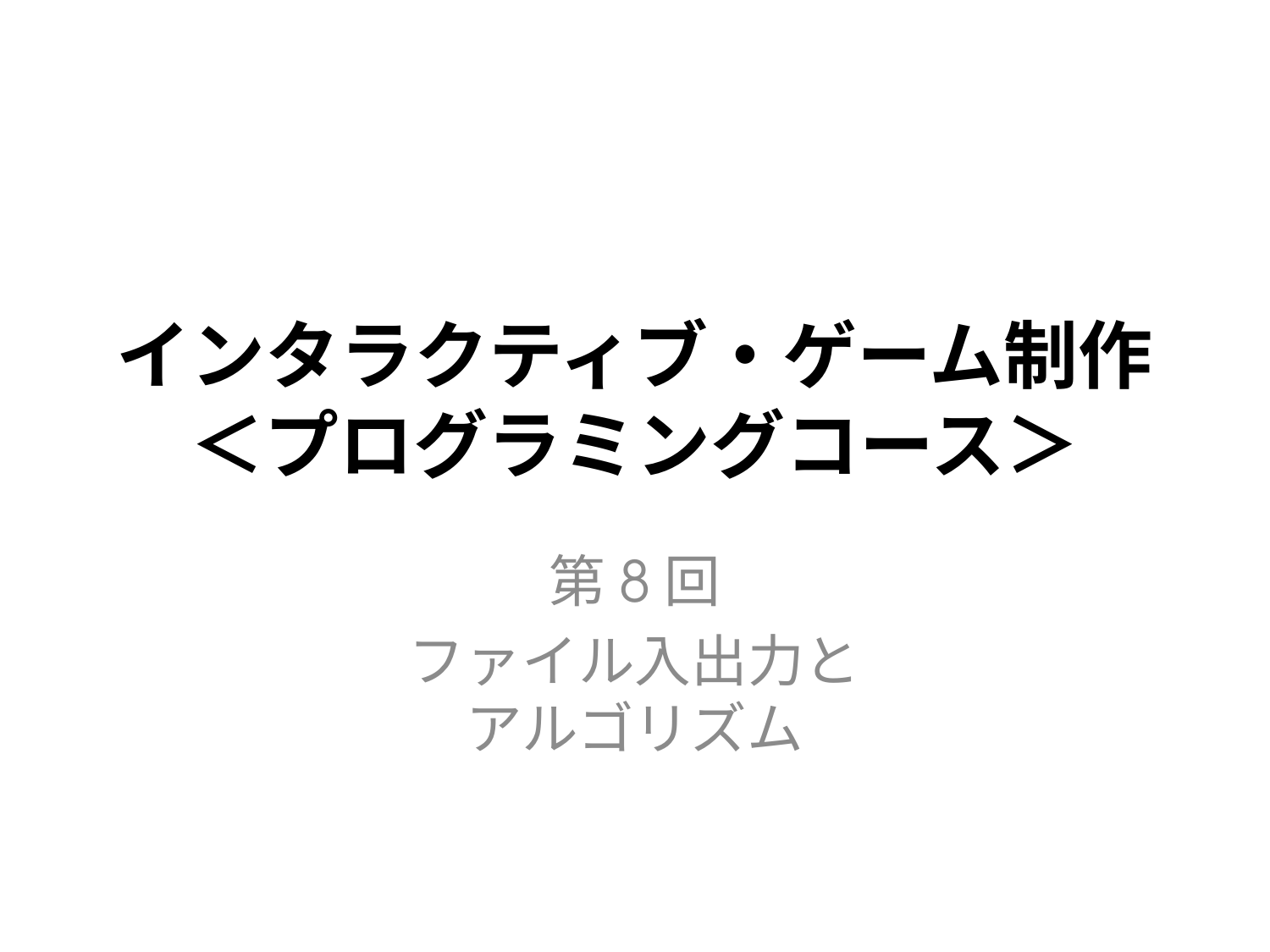

# インタラクティブ・ゲーム制作 ＜プログラミングコース＞
第8回
ファイル入出力と
アルゴリズム